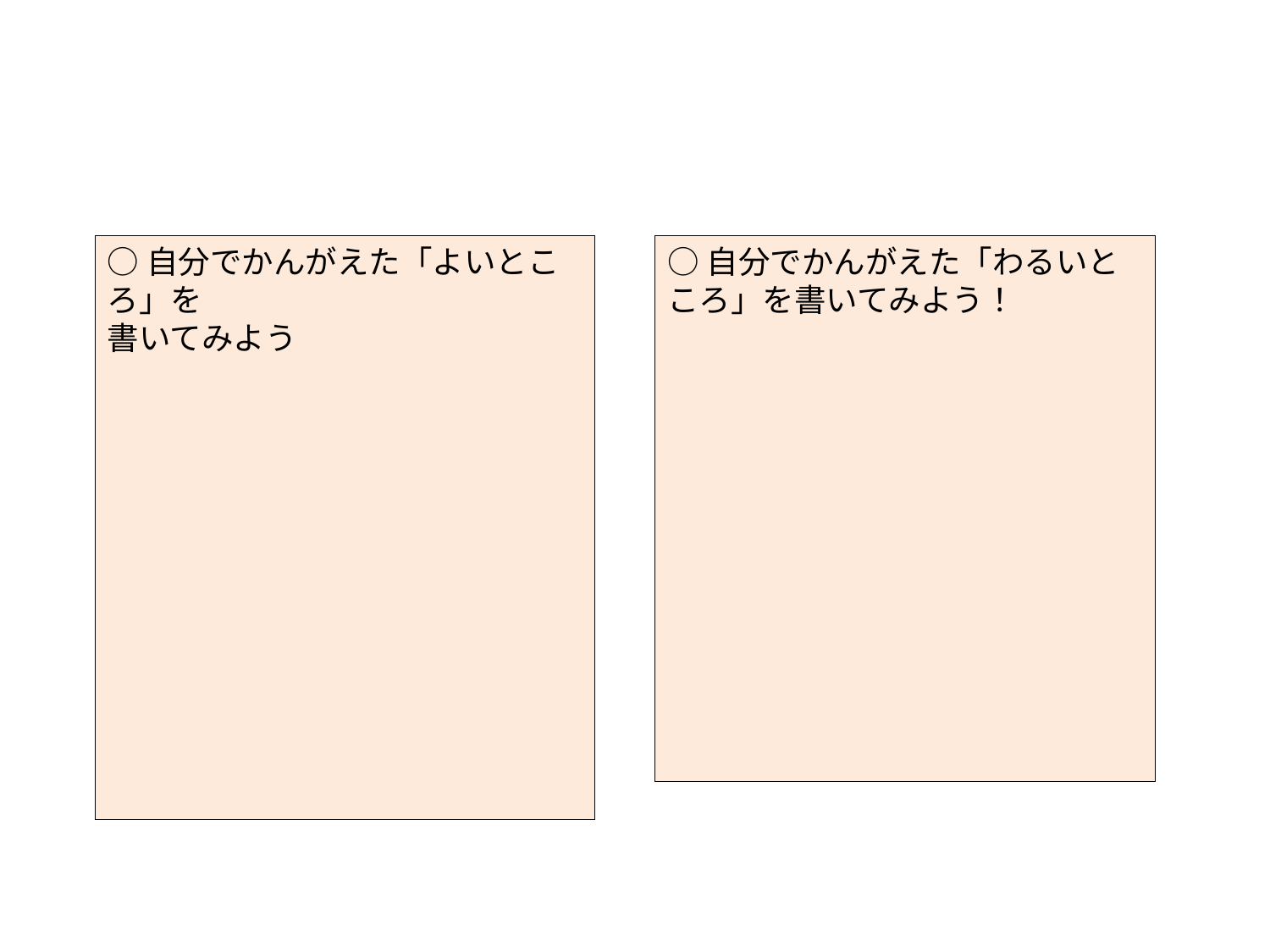

○自分でかんがえた「よいところ」を
書いてみよう

○自分でかんがえた「わるいところ」を書いてみよう！